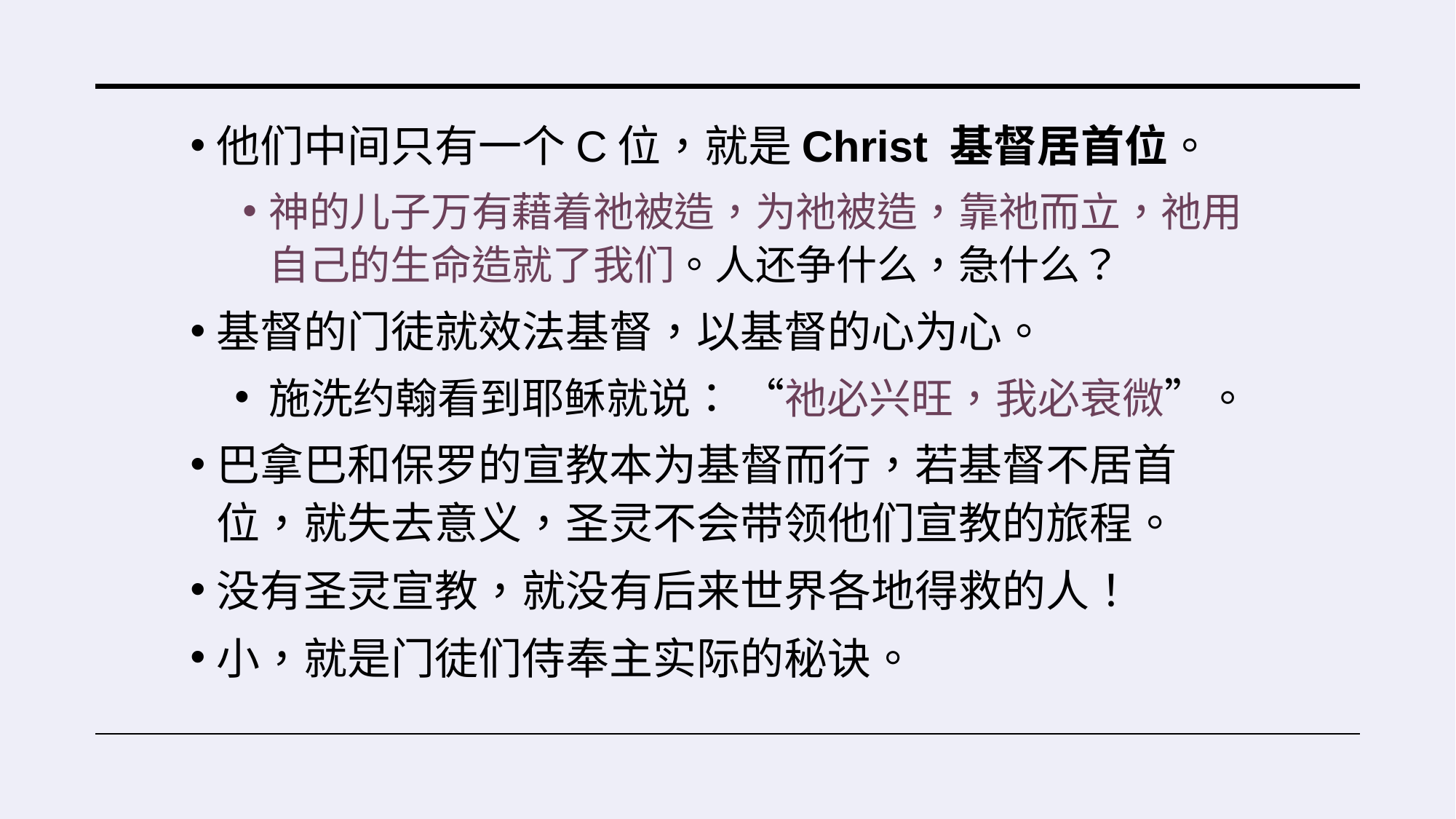

他们中间只有一个C位，就是Christ 基督居首位。
神的儿子万有藉着祂被造，为祂被造，靠祂而立，祂用自己的生命造就了我们。人还争什么，急什么？
基督的门徒就效法基督，以基督的心为心。
施洗约翰看到耶稣就说： “祂必兴旺，我必衰微”。
巴拿巴和保罗的宣教本为基督而行，若基督不居首位，就失去意义，圣灵不会带领他们宣教的旅程。
没有圣灵宣教，就没有后来世界各地得救的人！
小，就是门徒们侍奉主实际的秘诀。